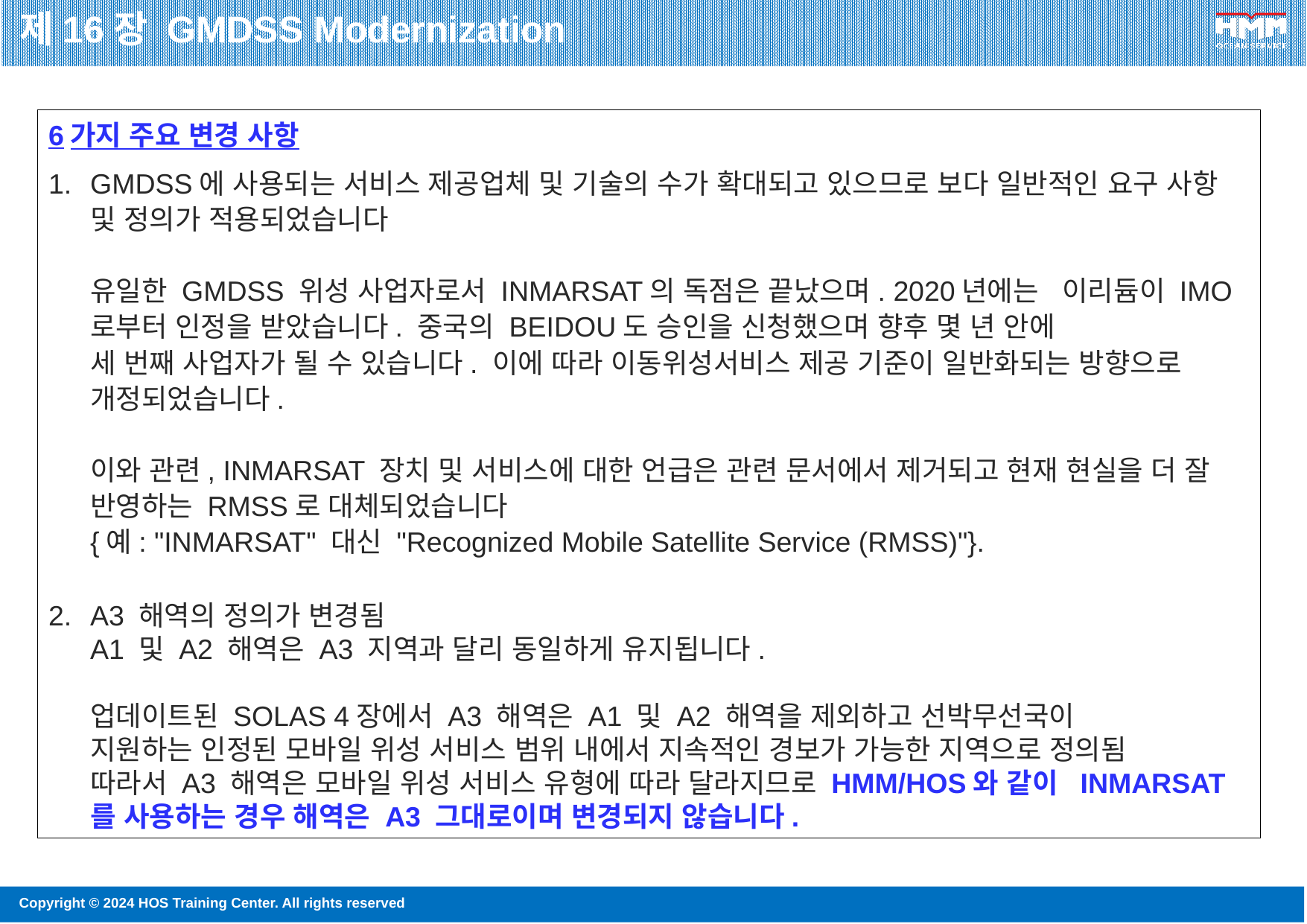

제16장 GMDSS Modernization
6가지 주요 변경 사항
GMDSS에 사용되는 서비스 제공업체 및 기술의 수가 확대되고 있으므로 보다 일반적인 요구 사항 및 정의가 적용되었습니다
유일한 GMDSS 위성 사업자로서 INMARSAT의 독점은 끝났으며. 2020년에는   이리듐이 IMO로부터 인정을 받았습니다. 중국의 BEIDOU도 승인을 신청했으며 향후 몇 년 안에
세 번째 사업자가 될 수 있습니다. 이에 따라 이동위성서비스 제공 기준이 일반화되는 방향으로 개정되었습니다.
이와 관련, INMARSAT 장치 및 서비스에 대한 언급은 관련 문서에서 제거되고 현재 현실을 더 잘 반영하는 RMSS로 대체되었습니다
{예: "INMARSAT" 대신 "Recognized Mobile Satellite Service (RMSS)"}.
A3 해역의 정의가 변경됨
A1 및 A2 해역은 A3 지역과 달리 동일하게 유지됩니다.
업데이트된 SOLAS 4장에서 A3 해역은 A1 및 A2 해역을 제외하고 선박무선국이
지원하는 인정된 모바일 위성 서비스 범위 내에서 지속적인 경보가 가능한 지역으로 정의됨
따라서 A3 해역은 모바일 위성 서비스 유형에 따라 달라지므로 HMM/HOS와 같이  INMARSAT를 사용하는 경우 해역은 A3 그대로이며 변경되지 않습니다.
132